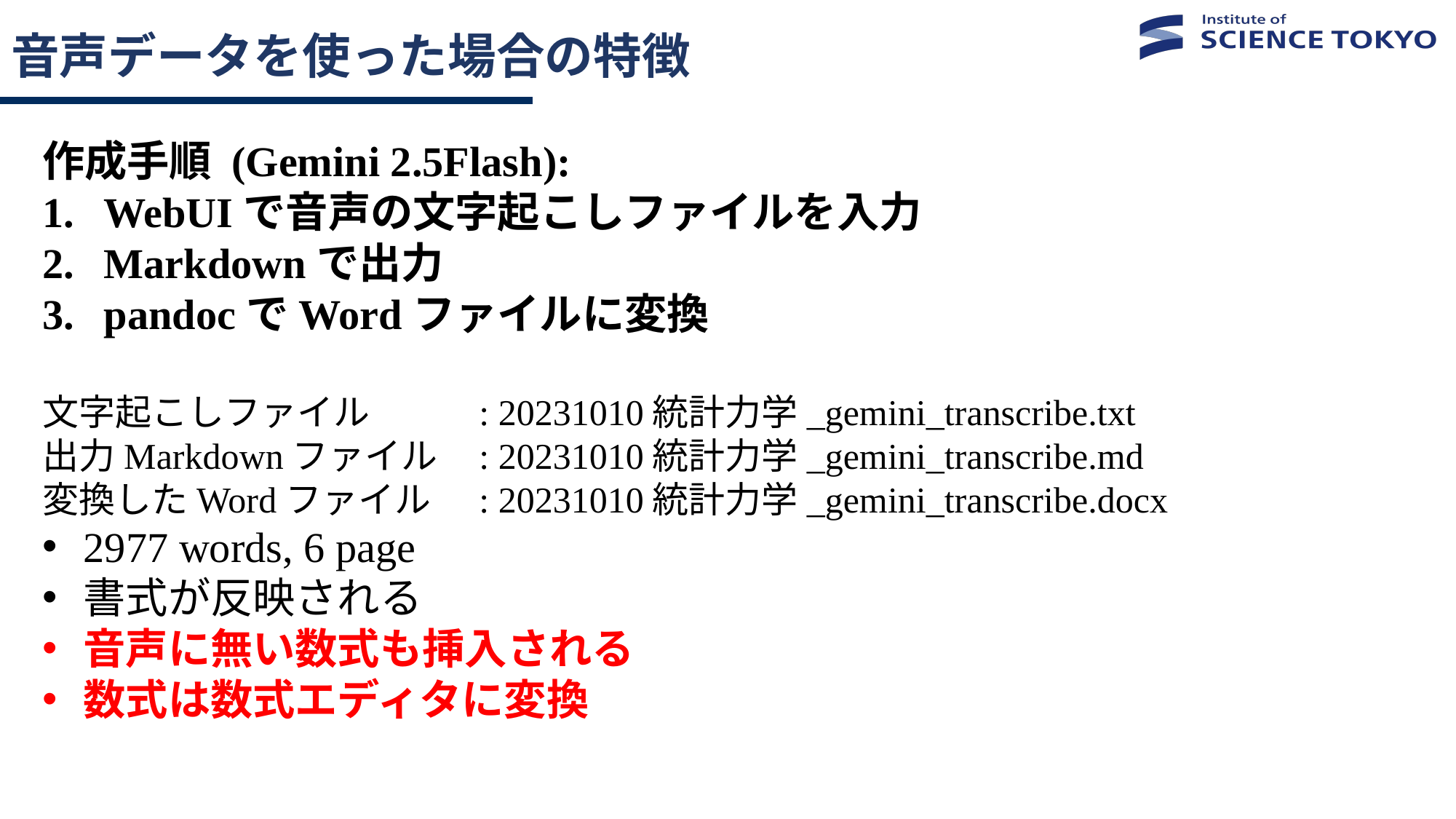

# 音声データを使った場合の特徴
作成手順 (Gemini 2.5Flash):
WebUIで音声の文字起こしファイルを入力
Markdownで出力
pandocでWordファイルに変換

文字起こしファイル	: 20231010統計力学_gemini_transcribe.txt
出力Markdownファイル	: 20231010統計力学_gemini_transcribe.md
変換したWordファイル	: 20231010統計力学_gemini_transcribe.docx
2977 words, 6 page
書式が反映される
音声に無い数式も挿入される
数式は数式エディタに変換